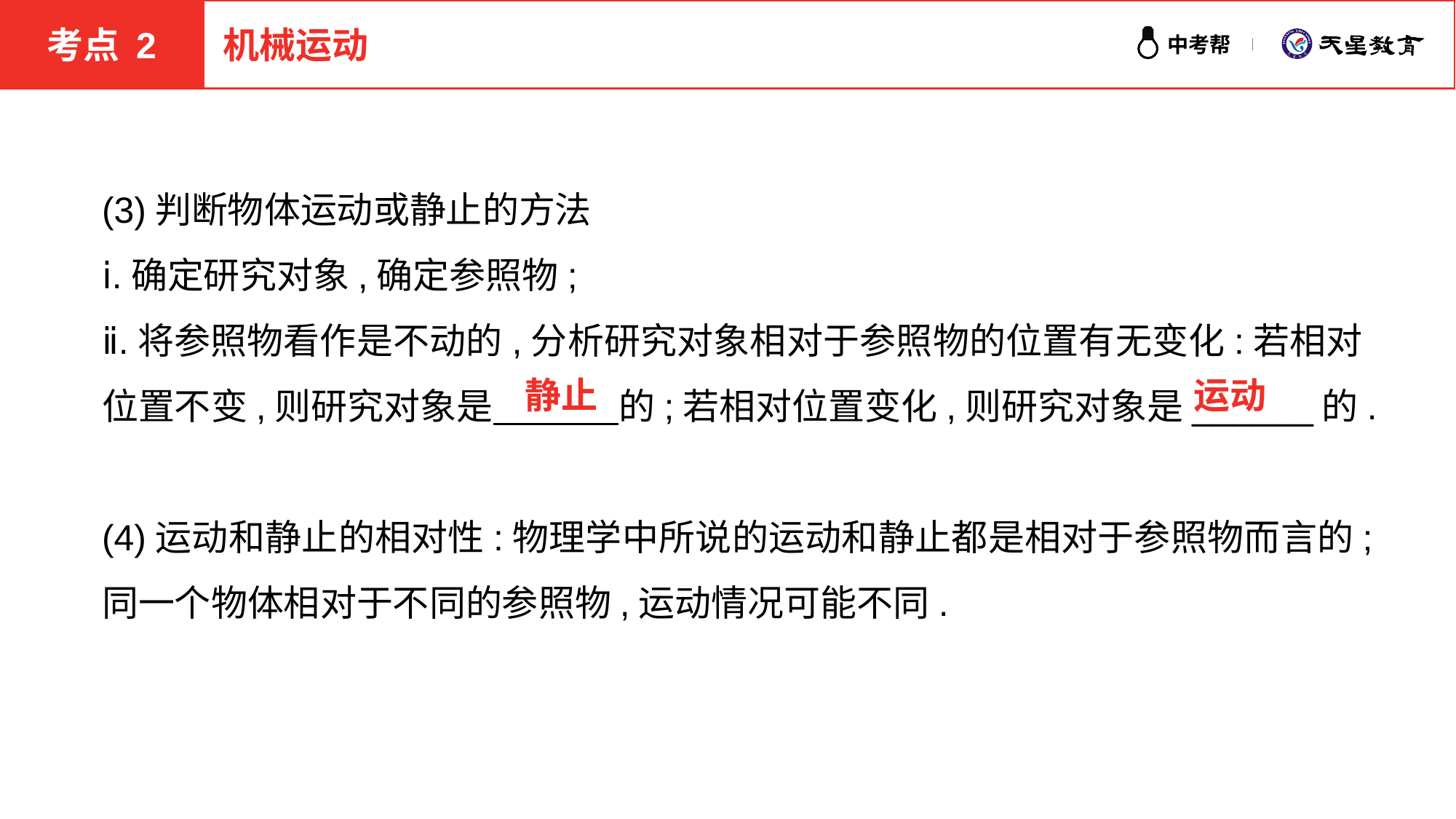

考点 2
机械运动
(3)判断物体运动或静止的方法
ⅰ.确定研究对象,确定参照物;
ⅱ.将参照物看作是不动的,分析研究对象相对于参照物的位置有无变化:若相对位置不变,则研究对象是　　　  的;若相对位置变化,则研究对象是______的.
(4)运动和静止的相对性:物理学中所说的运动和静止都是相对于参照物而言的;同一个物体相对于不同的参照物,运动情况可能不同.
运动
静止